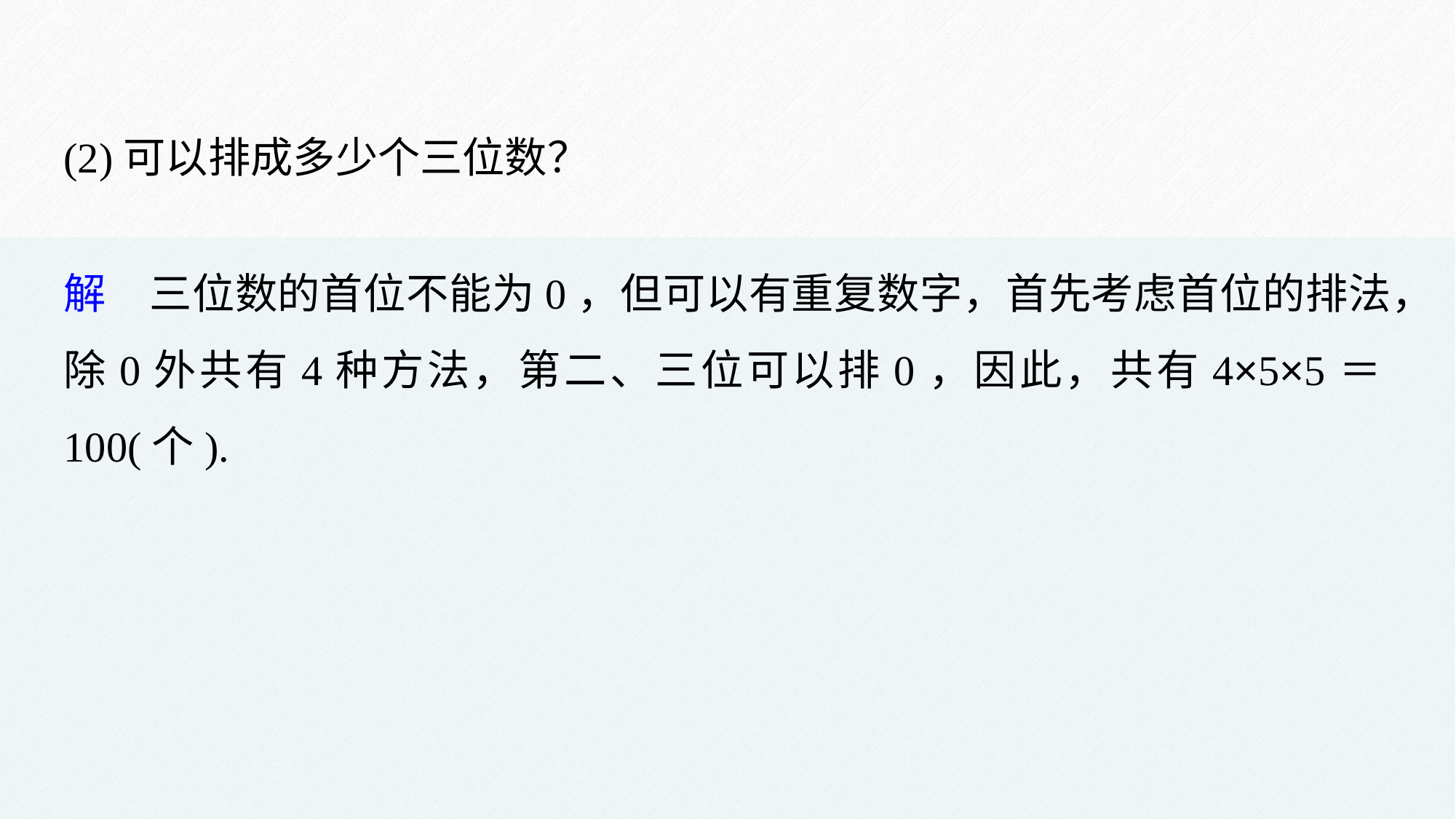

(2)可以排成多少个三位数？
解　三位数的首位不能为0，但可以有重复数字，首先考虑首位的排法，除0外共有4种方法，第二、三位可以排0，因此，共有4×5×5＝100(个).